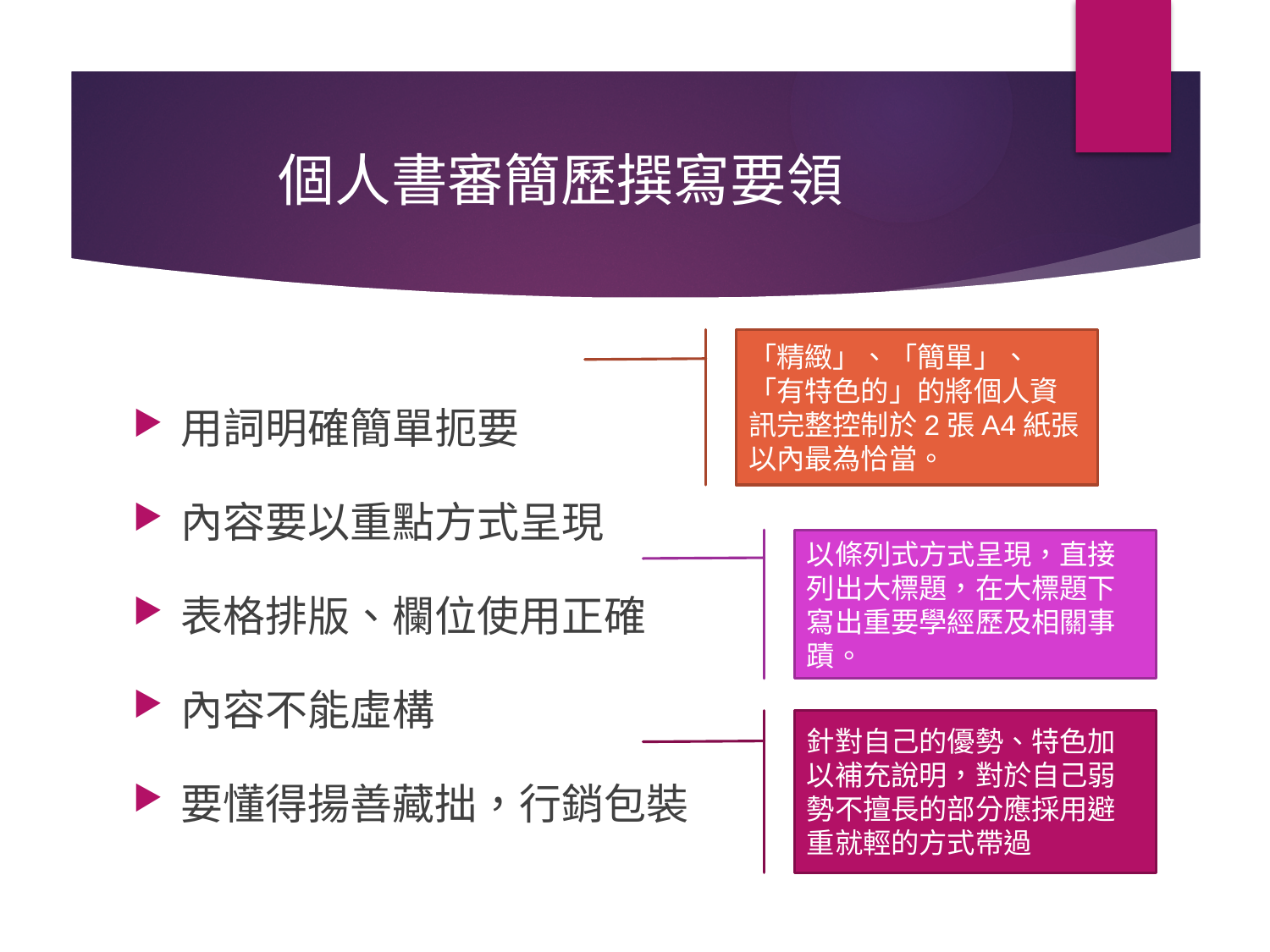

# 個人書審簡歷撰寫要領
「精緻」、「簡單」、「有特色的」的將個人資訊完整控制於2張A4紙張以內最為恰當。
用詞明確簡單扼要
內容要以重點方式呈現
表格排版、欄位使用正確
內容不能虛構
要懂得揚善藏拙，行銷包裝
以條列式方式呈現，直接列出大標題，在大標題下寫出重要學經歷及相關事蹟。
針對自己的優勢、特色加以補充說明，對於自己弱勢不擅長的部分應採用避重就輕的方式帶過